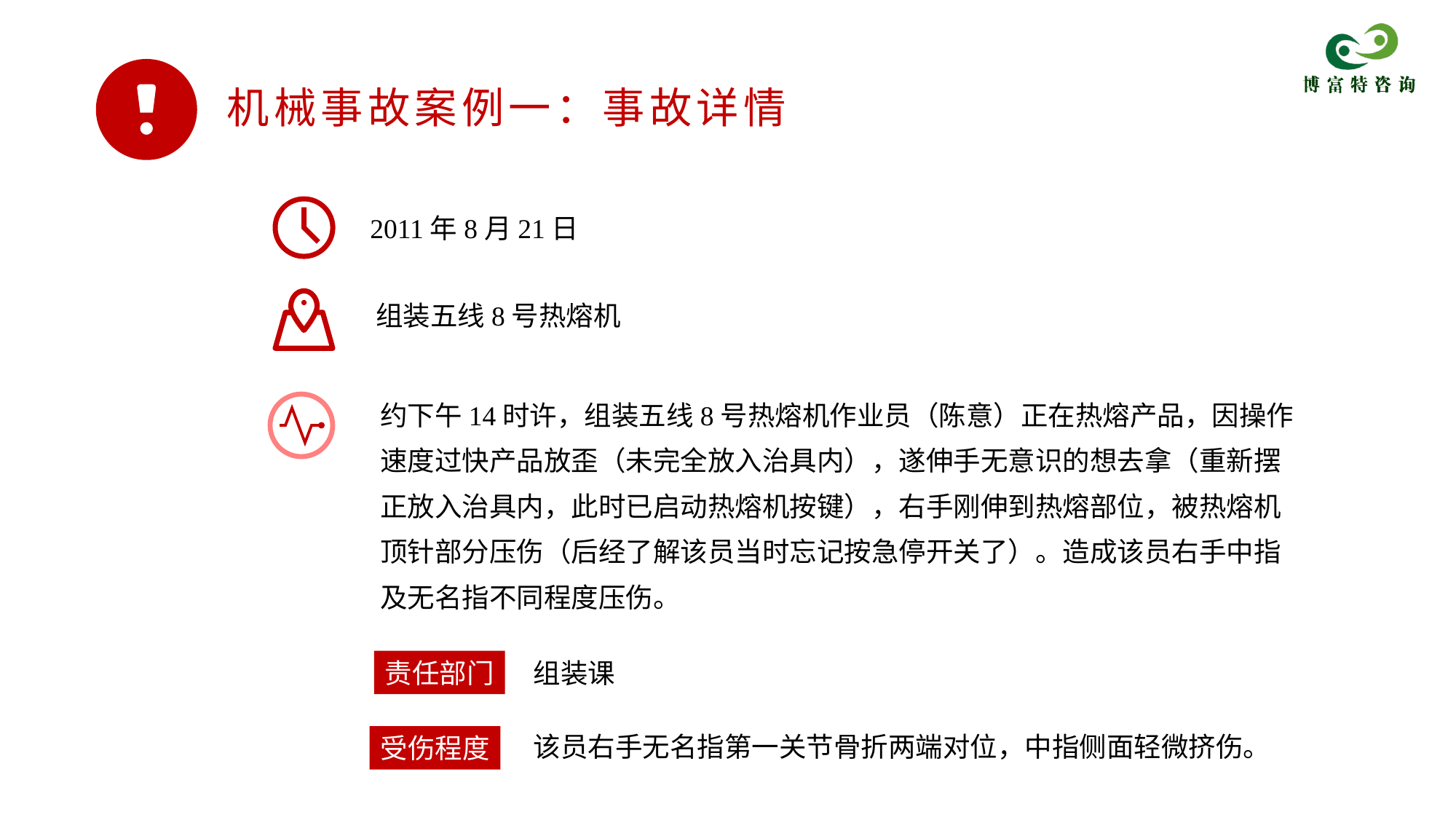

机械事故案例一：事故详情

2011年8月21日

组装五线8号热熔机
约下午14时许，组装五线8号热熔机作业员（陈意）正在热熔产品，因操作速度过快产品放歪（未完全放入治具内），遂伸手无意识的想去拿（重新摆正放入治具内，此时已启动热熔机按键），右手刚伸到热熔部位，被热熔机顶针部分压伤（后经了解该员当时忘记按急停开关了）。造成该员右手中指及无名指不同程度压伤。

组装课
责任部门
该员右手无名指第一关节骨折两端对位，中指侧面轻微挤伤。
受伤程度